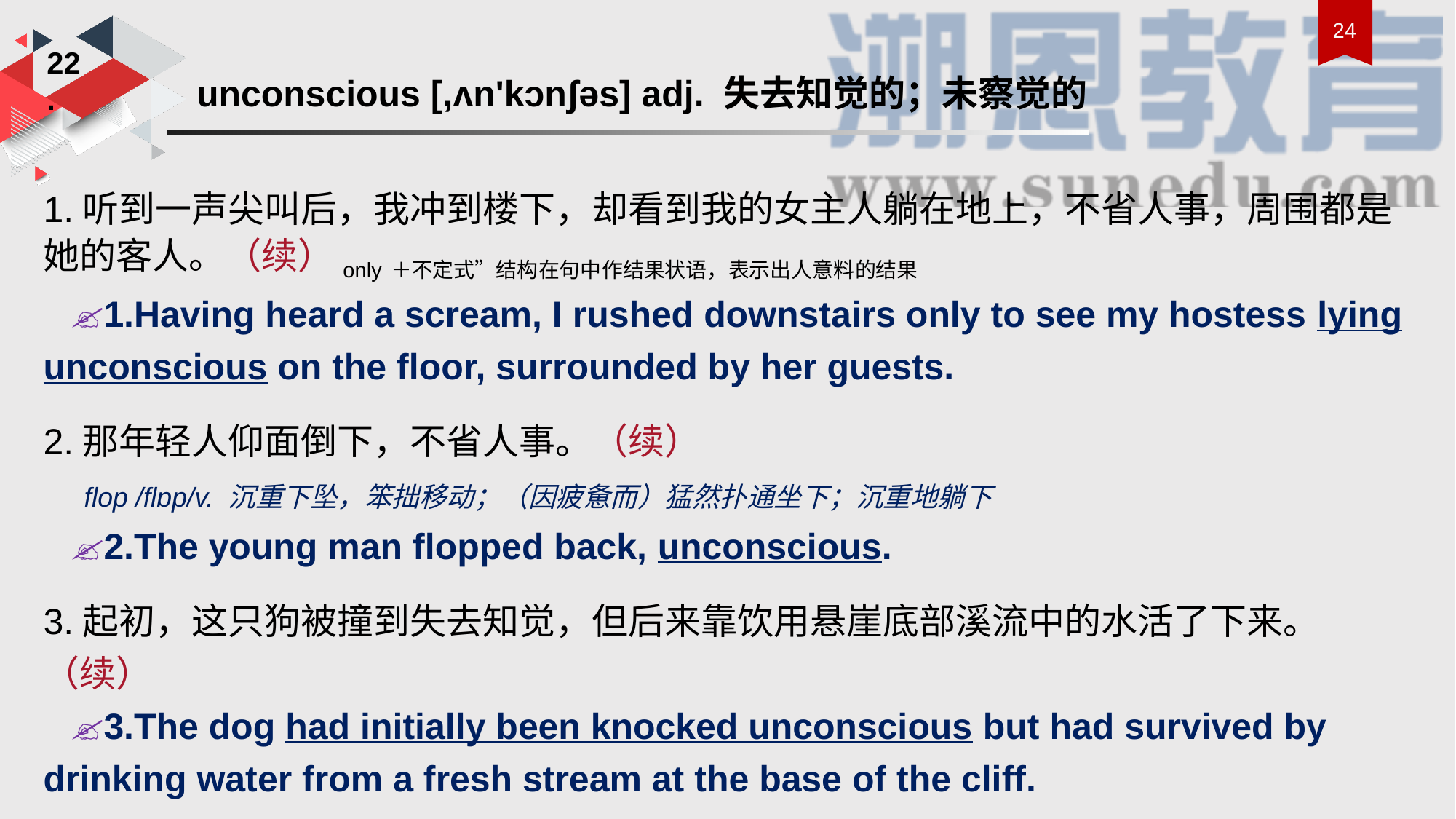

22.
unconscious [,ʌn'kɔnʃəs] adj. 失去知觉的；未察觉的

1.听到一声尖叫后，我冲到楼下，却看到我的女主人躺在地上，不省人事，周围都是她的客人。（续）only＋不定式”结构在句中作结果状语，表示出人意料的结果
   ✍1.Having heard a scream, I rushed downstairs only to see my hostess lying unconscious on the floor, surrounded by her guests.

2.那年轻人仰面倒下，不省人事。（续）
    flop /flɒp/v. 沉重下坠，笨拙移动；（因疲惫而）猛然扑通坐下；沉重地躺下
   ✍2.The young man flopped back, unconscious.

3.起初，这只狗被撞到失去知觉，但后来靠饮用悬崖底部溪流中的水活了下来。（续）
   ✍3.The dog had initially been knocked unconscious but had survived by drinking water from a fresh stream at the base of the cliff.